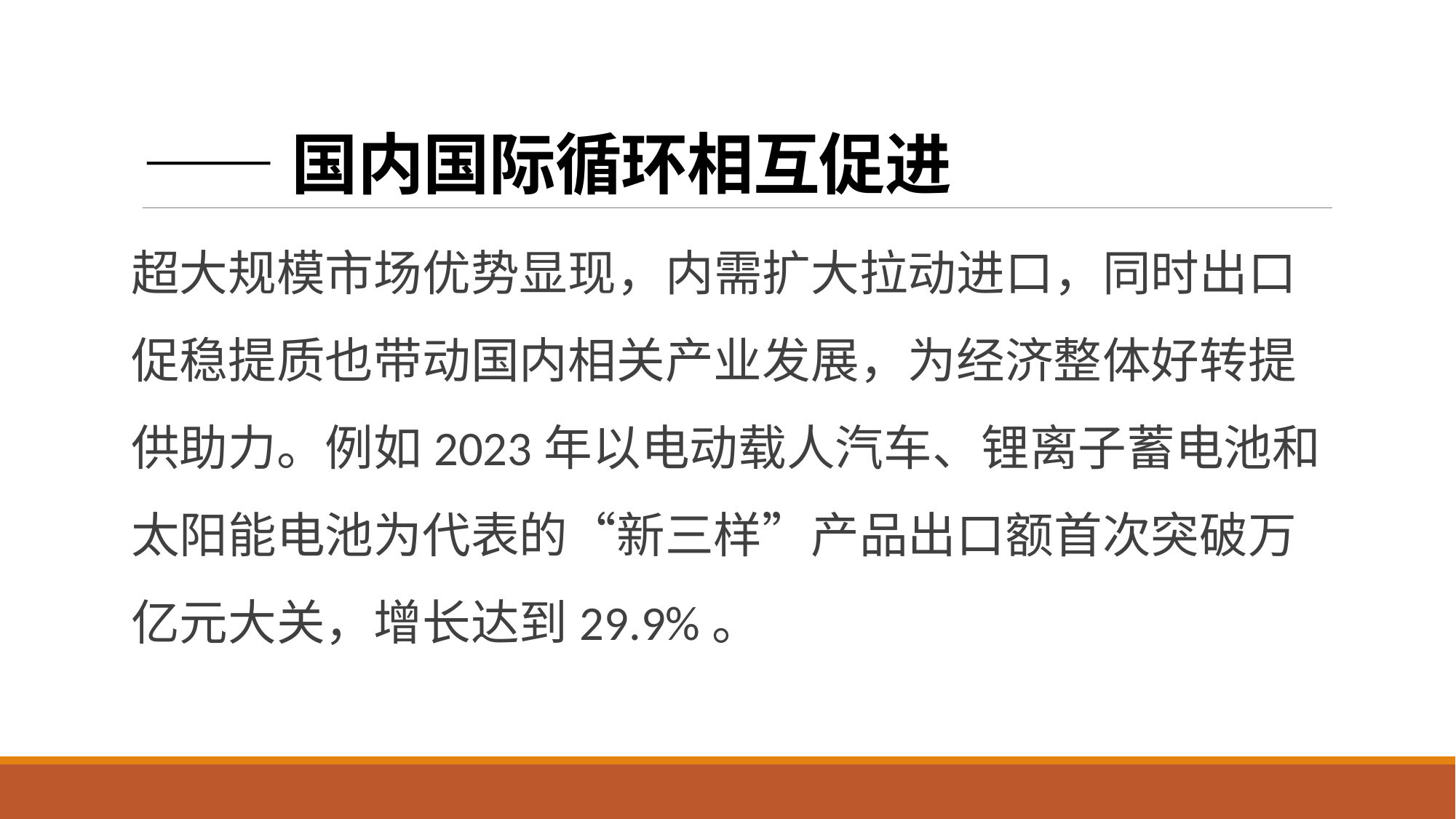

# ——国内国际循环相互促进
超大规模市场优势显现，内需扩大拉动进口，同时出口促稳提质也带动国内相关产业发展，为经济整体好转提供助力。例如2023年以电动载人汽车、锂离子蓄电池和太阳能电池为代表的“新三样”产品出口额首次突破万亿元大关，增长达到29.9%。